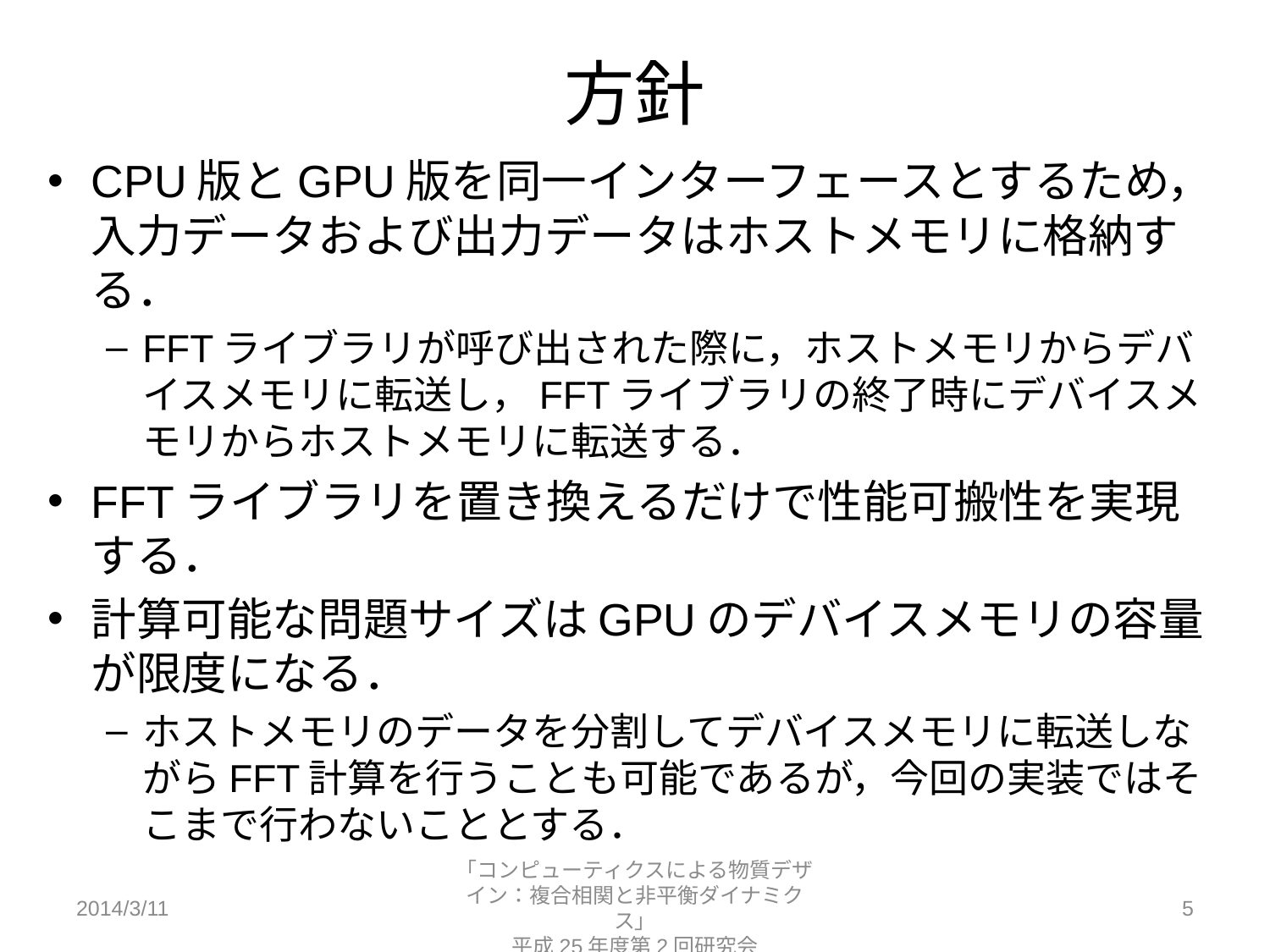

# 方針
CPU版とGPU版を同一インターフェースとするため，入力データおよび出力データはホストメモリに格納する．
FFTライブラリが呼び出された際に，ホストメモリからデバイスメモリに転送し，FFTライブラリの終了時にデバイスメモリからホストメモリに転送する．
FFTライブラリを置き換えるだけで性能可搬性を実現する．
計算可能な問題サイズはGPUのデバイスメモリの容量が限度になる．
ホストメモリのデータを分割してデバイスメモリに転送しながらFFT計算を行うことも可能であるが，今回の実装ではそこまで行わないこととする．
2014/3/11
「コンピューティクスによる物質デザイン：複合相関と非平衡ダイナミクス」
平成25年度第2回研究会
5